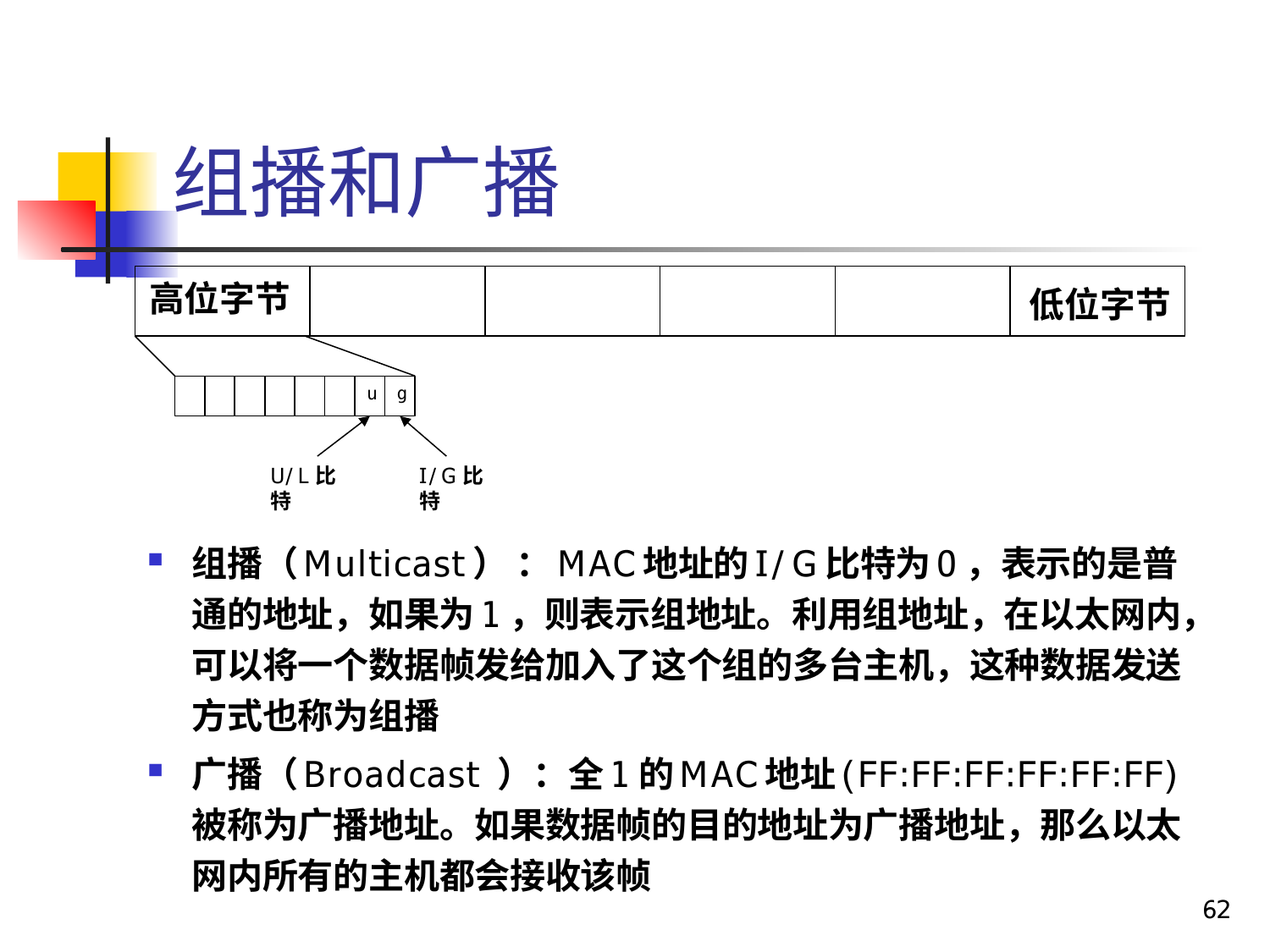

# 组播和广播

高位字节
低位字节

u
g
U/L比特
I/G比特
组播（Multicast） ：MAC地址的I/G比特为0，表示的是普通的地址，如果为1，则表示组地址。利用组地址，在以太网内，可以将一个数据帧发给加入了这个组的多台主机，这种数据发送方式也称为组播
广播（Broadcast ）：全1的MAC地址(FF:FF:FF:FF:FF:FF)被称为广播地址。如果数据帧的目的地址为广播地址，那么以太网内所有的主机都会接收该帧
62